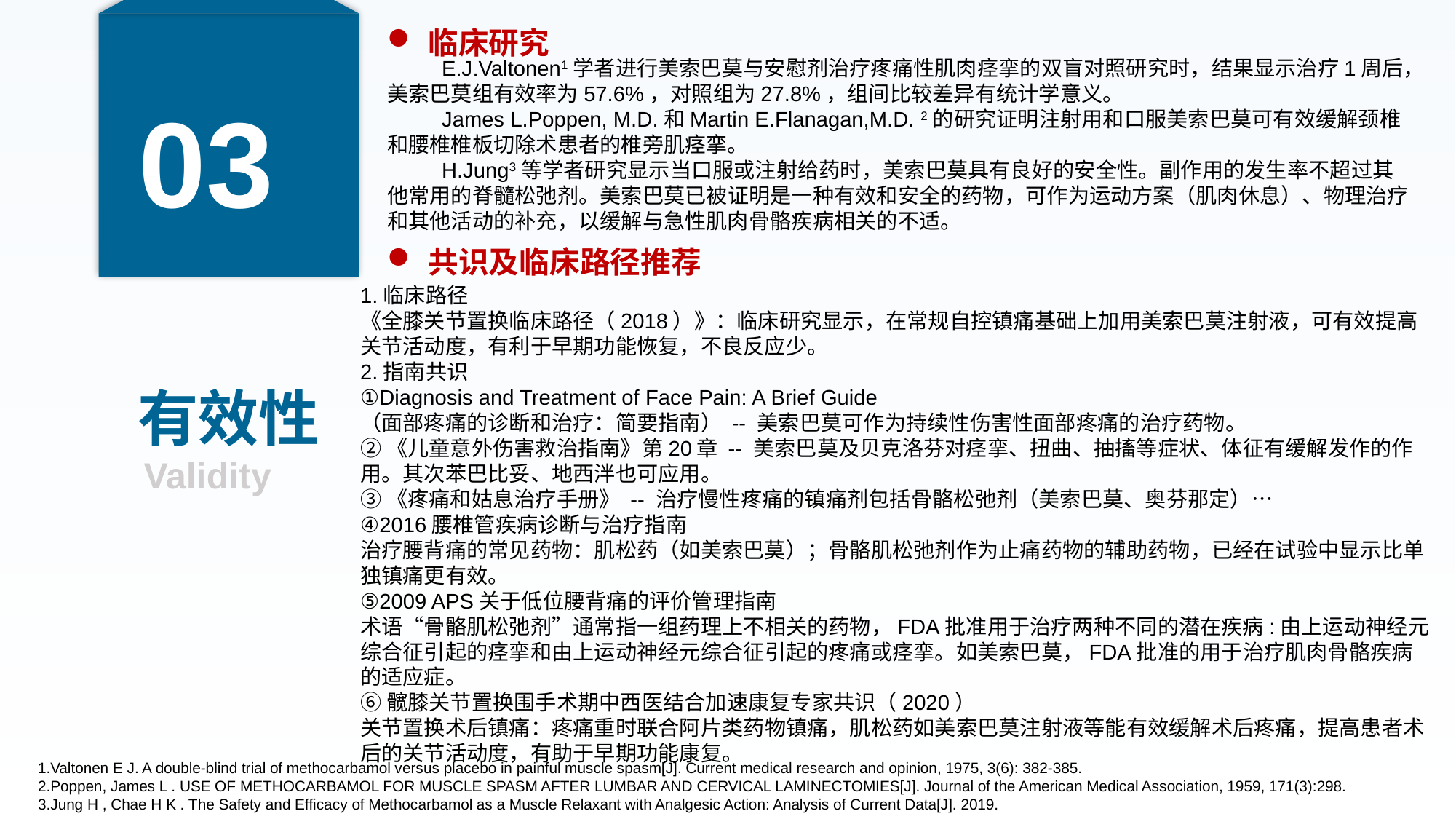

临床研究

E.J.Valtonen1学者进行美索巴莫与安慰剂治疗疼痛性肌肉痉挛的双盲对照研究时，结果显示治疗1周后，美索巴莫组有效率为57.6%，对照组为27.8%，组间比较差异有统计学意义。
James L.Poppen, M.D.和Martin E.Flanagan,M.D. 2的研究证明注射用和口服美索巴莫可有效缓解颈椎和腰椎椎板切除术患者的椎旁肌痉挛。
H.Jung3等学者研究显示当口服或注射给药时，美索巴莫具有良好的安全性。副作用的发生率不超过其他常用的脊髓松弛剂。美索巴莫已被证明是一种有效和安全的药物，可作为运动方案（肌肉休息）、物理治疗和其他活动的补充，以缓解与急性肌肉骨骼疾病相关的不适。
03
共识及临床路径推荐
1.临床路径
《全膝关节置换临床路径（2018）》：临床研究显示，在常规自控镇痛基础上加用美索巴莫注射液，可有效提高关节活动度，有利于早期功能恢复，不良反应少。
2.指南共识
①Diagnosis and Treatment of Face Pain: A Brief Guide
（面部疼痛的诊断和治疗：简要指南） -- 美索巴莫可作为持续性伤害性面部疼痛的治疗药物。
②《儿童意外伤害救治指南》第20章 -- 美索巴莫及贝克洛芬对痉挛、扭曲、抽搐等症状、体征有缓解发作的作用。其次苯巴比妥、地西泮也可应用。
③《疼痛和姑息治疗手册》 -- 治疗慢性疼痛的镇痛剂包括骨骼松弛剂（美索巴莫、奥芬那定）…
④2016腰椎管疾病诊断与治疗指南
治疗腰背痛的常见药物：肌松药（如美索巴莫）；骨骼肌松弛剂作为止痛药物的辅助药物，已经在试验中显示比单独镇痛更有效。
⑤2009 APS关于低位腰背痛的评价管理指南
术语“骨骼肌松弛剂”通常指一组药理上不相关的药物，FDA批准用于治疗两种不同的潜在疾病:由上运动神经元综合征引起的痉挛和由上运动神经元综合征引起的疼痛或痉挛。如美索巴莫，FDA批准的用于治疗肌肉骨骼疾病的适应症。
⑥髋膝关节置换围手术期中西医结合加速康复专家共识（2020）
关节置换术后镇痛：疼痛重时联合阿片类药物镇痛，肌松药如美索巴莫注射液等能有效缓解术后疼痛，提高患者术后的关节活动度，有助于早期功能康复。
有效性
Validity
1.Valtonen E J. A double-blind trial of methocarbamol versus placebo in painful muscle spasm[J]. Current medical research and opinion, 1975, 3(6): 382-385.
2.Poppen, James L . USE OF METHOCARBAMOL FOR MUSCLE SPASM AFTER LUMBAR AND CERVICAL LAMINECTOMIES[J]. Journal of the American Medical Association, 1959, 171(3):298.
3.Jung H , Chae H K . The Safety and Efficacy of Methocarbamol as a Muscle Relaxant with Analgesic Action: Analysis of Current Data[J]. 2019.